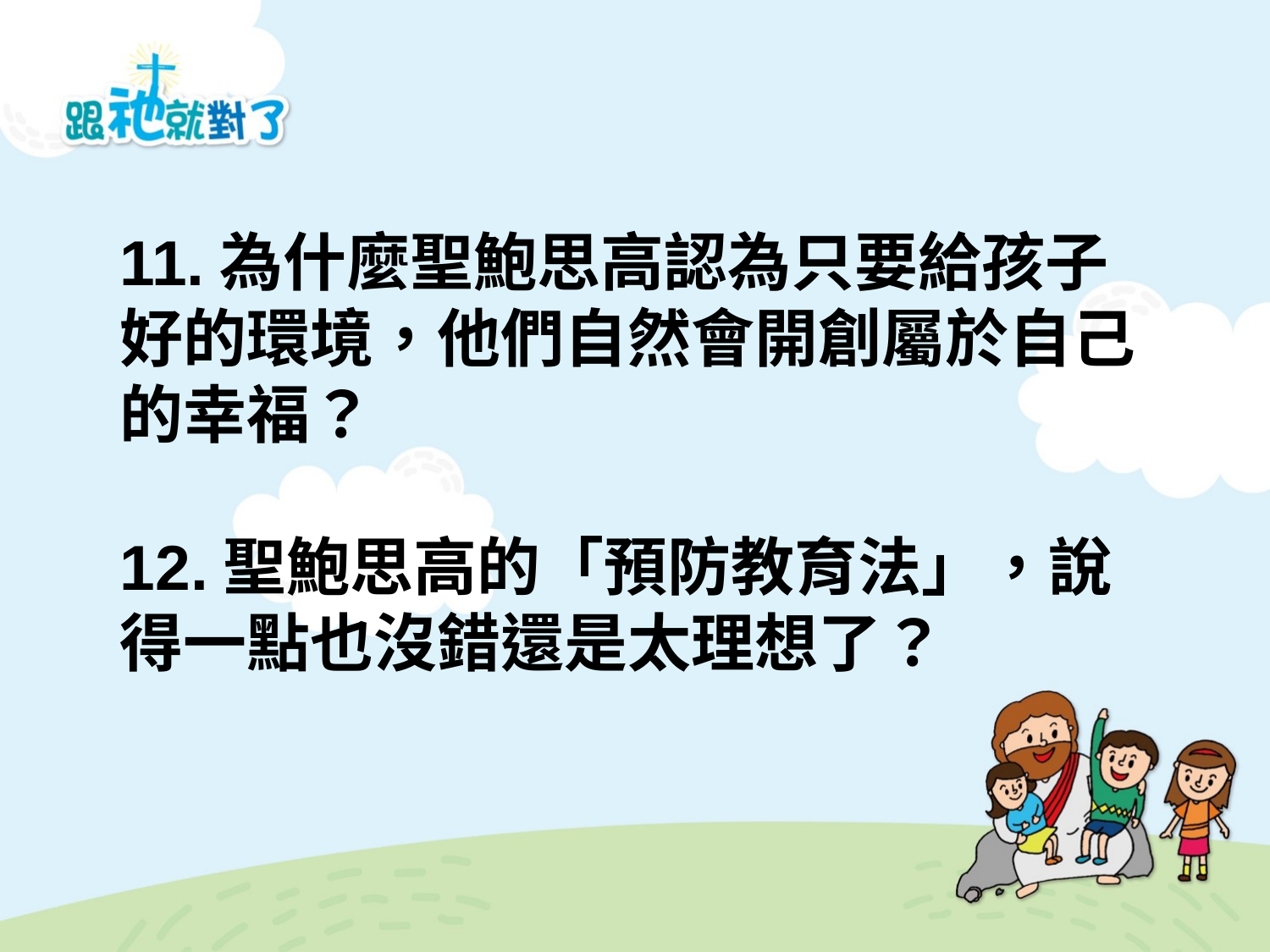

11.為什麼聖鮑思高認為只要給孩子好的環境，他們自然會開創屬於自己的幸福？

12.聖鮑思高的「預防教育法」，說得一點也沒錯還是太理想了？